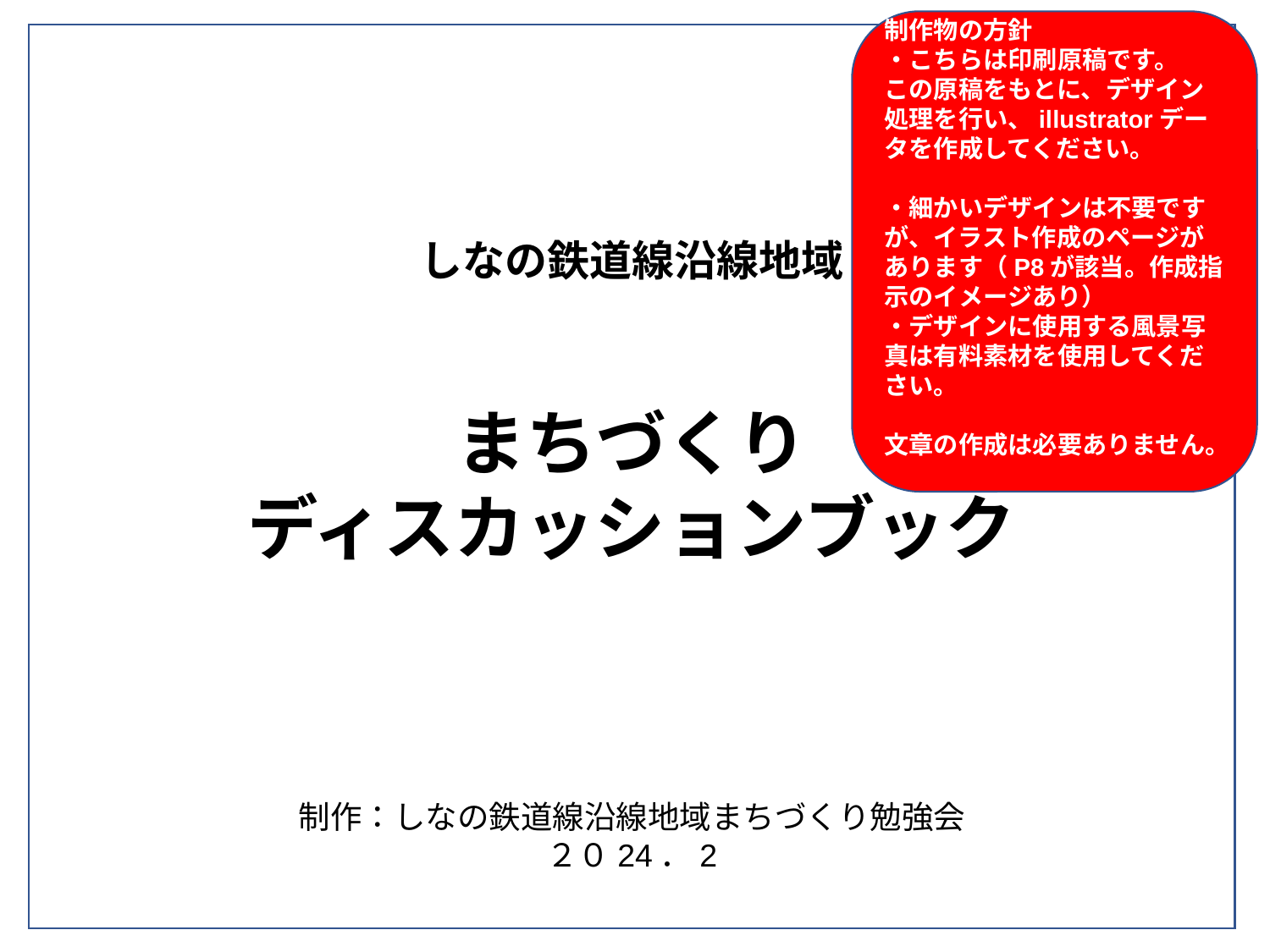

制作物の方針
・こちらは印刷原稿です。
この原稿をもとに、デザイン処理を行い、illustratorデータを作成してください。

・細かいデザインは不要ですが、イラスト作成のページがあります（P8が該当。作成指示のイメージあり）
・デザインに使用する風景写真は有料素材を使用してください。

文章の作成は必要ありません。

しなの鉄道線沿線地域

まちづくり
ディスカッションブック

制作：しなの鉄道線沿線地域まちづくり勉強会
２０24．2